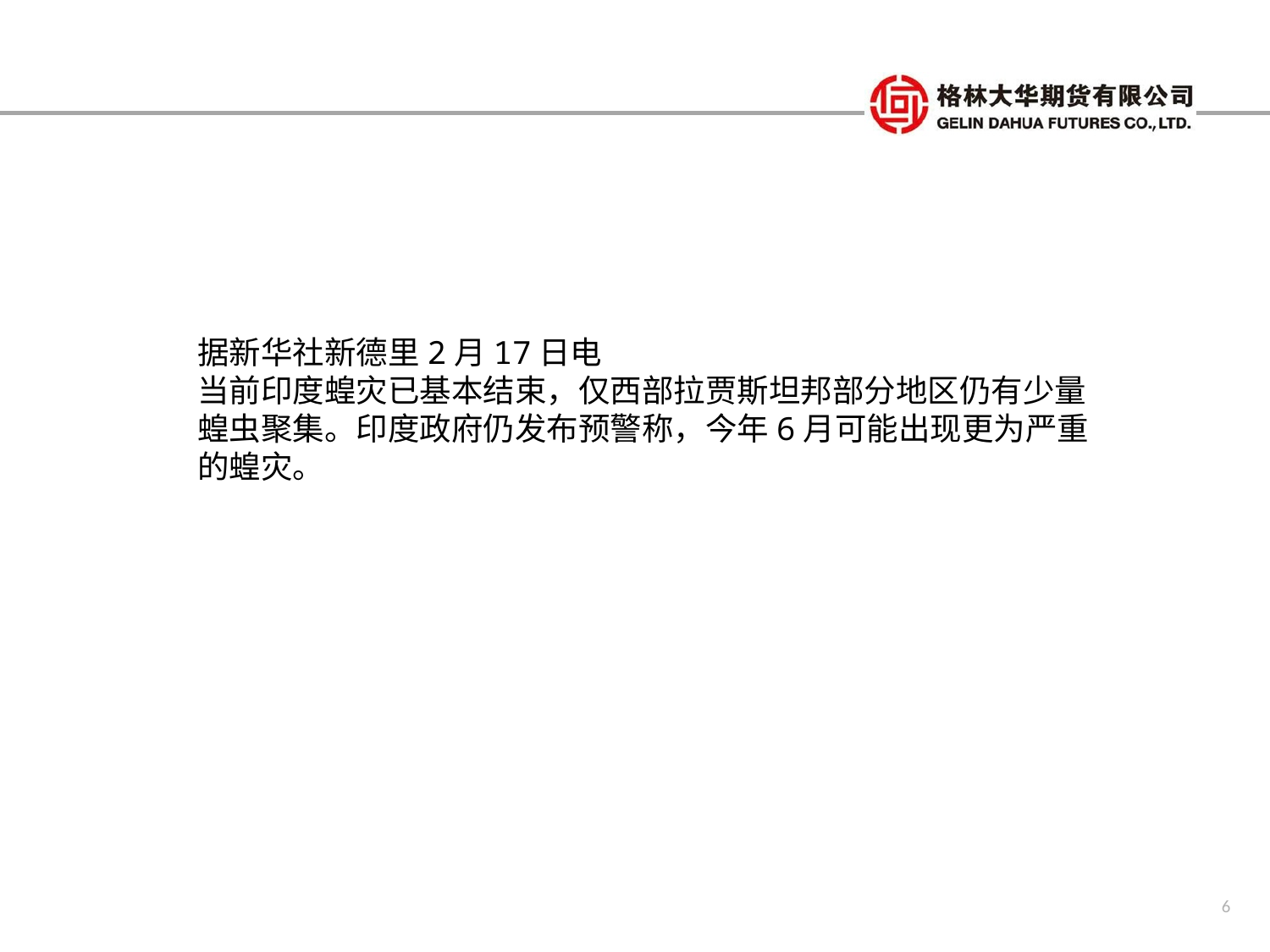

据新华社新德里2月17日电
当前印度蝗灾已基本结束，仅西部拉贾斯坦邦部分地区仍有少量蝗虫聚集。印度政府仍发布预警称，今年6月可能出现更为严重的蝗灾。
6